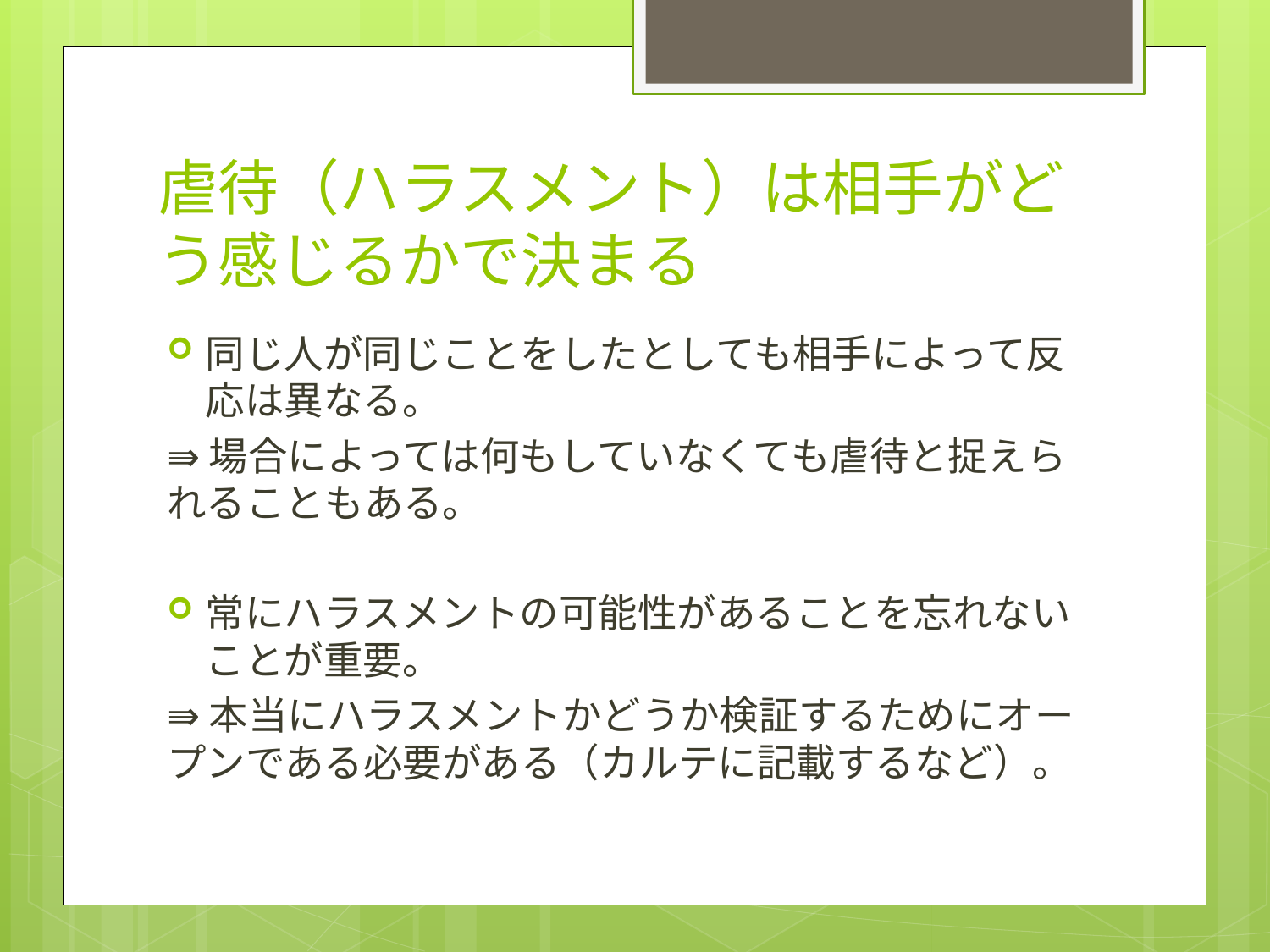

# 虐待（ハラスメント）は相手がどう感じるかで決まる
同じ人が同じことをしたとしても相手によって反応は異なる。
⇛場合によっては何もしていなくても虐待と捉えられることもある。

常にハラスメントの可能性があることを忘れないことが重要。
⇛本当にハラスメントかどうか検証するためにオープンである必要がある（カルテに記載するなど）。